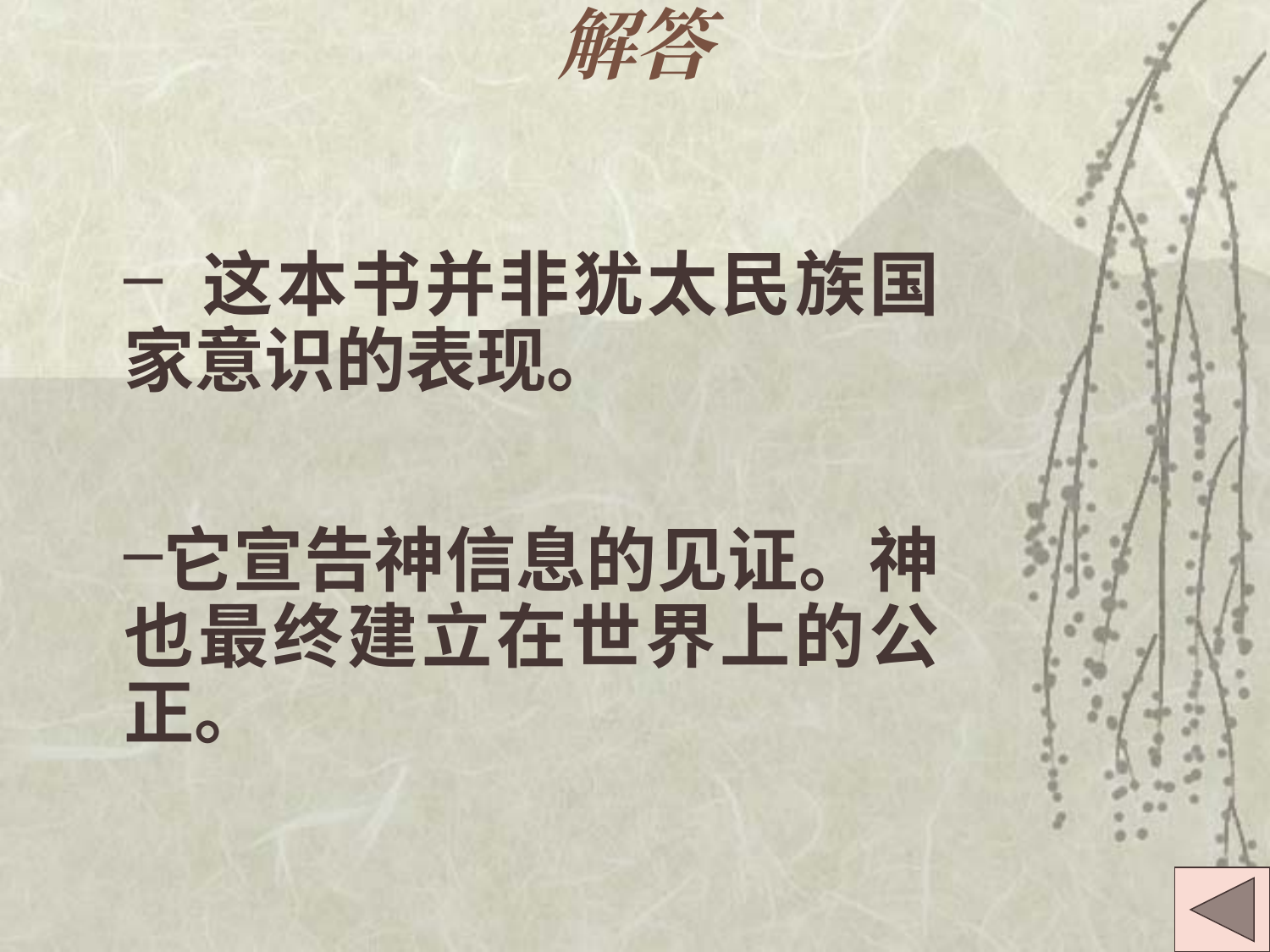

# 解答
 这本书并非犹太民族国家意识的表现。

它宣告神信息的见证。神也最终建立在世界上的公正。